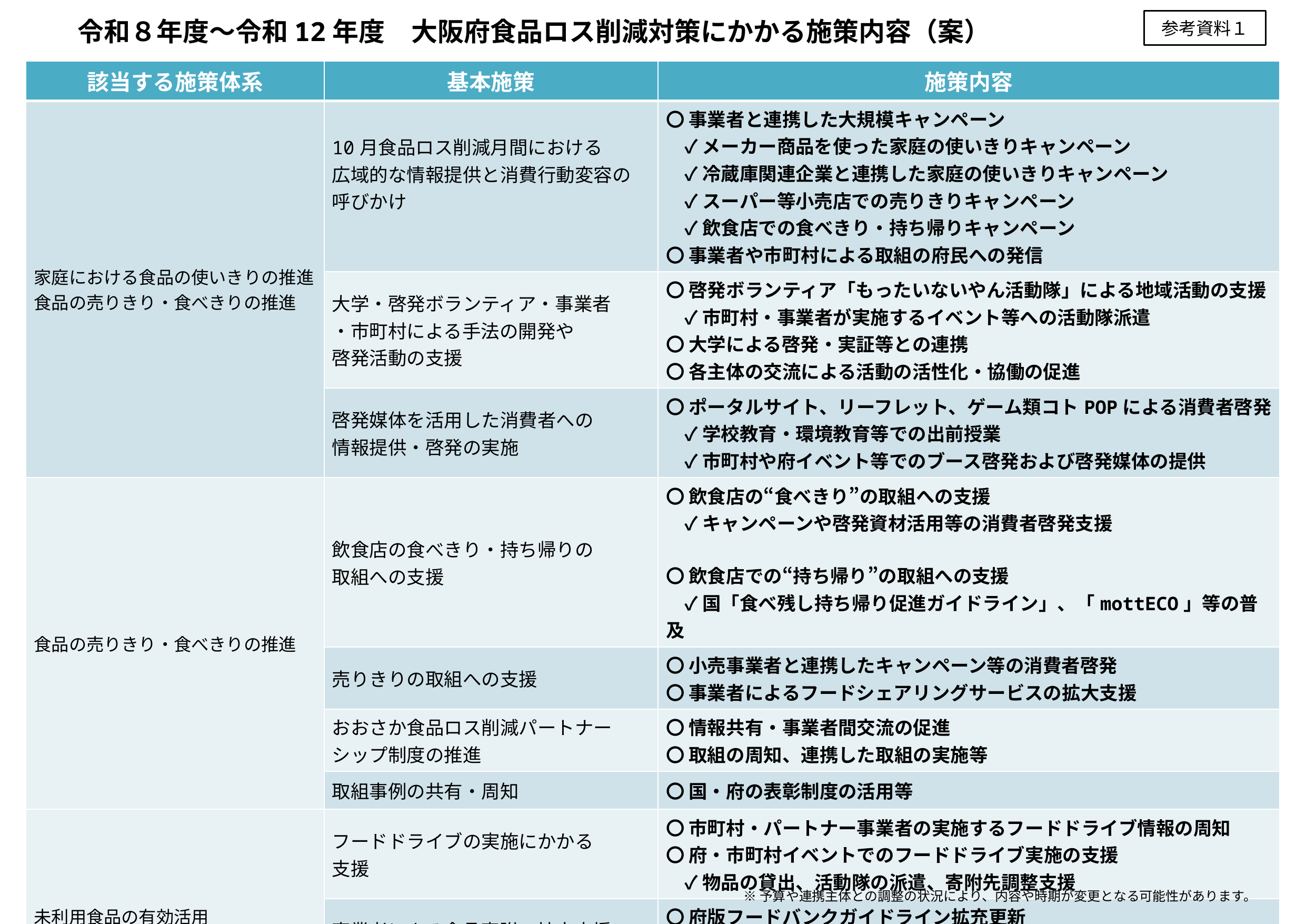

# 令和８年度～令和12年度　大阪府食品ロス削減対策にかかる施策内容（案）
参考資料１
| 該当する施策体系 | 基本施策 | 施策内容 |
| --- | --- | --- |
| 家庭における食品の使いきりの推進 食品の売りきり・食べきりの推進 | 10月食品ロス削減月間における 広域的な情報提供と消費行動変容の 呼びかけ | 〇 事業者と連携した大規模キャンペーン 　✓ メーカー商品を使った家庭の使いきりキャンペーン 　✓ 冷蔵庫関連企業と連携した家庭の使いきりキャンペーン 　✓ スーパー等小売店での売りきりキャンペーン 　✓ 飲食店での食べきり・持ち帰りキャンペーン 〇 事業者や市町村による取組の府民への発信 |
| 家庭における食品の使いきりの推進 食品の売りきり・食べきりの推進 | 大学・啓発ボランティア・事業者 ・市町村による手法の開発や 啓発活動の支援 | 〇 啓発ボランティア「もったいないやん活動隊」による地域活動の支援 　✓ 市町村・事業者が実施するイベント等への活動隊派遣 〇 大学による啓発・実証等との連携 〇 各主体の交流による活動の活性化・協働の促進 |
| 家庭における食品の使いきりの推進 食品の売りきり・食べきりの推進 | 啓発媒体を活用した消費者への 情報提供・啓発の実施 | 〇 ポータルサイト、リーフレット、ゲーム類コトPOPによる消費者啓発 　✓ 学校教育・環境教育等での出前授業 　✓ 市町村や府イベント等でのブース啓発および啓発媒体の提供 |
| 食品の売りきり・食べきりの推進 | 飲食店の食べきり・持ち帰りの 取組への支援 | 〇 飲食店の“食べきり”の取組への支援 　✓ キャンペーンや啓発資材活用等の消費者啓発支援 〇 飲食店での“持ち帰り”の取組への支援 　✓ 国「食べ残し持ち帰り促進ガイドライン」、「mottECO」等の普及 |
| 食品の売りきり・食べきりの推進 | 売りきりの取組への支援 | 〇 小売事業者と連携したキャンペーン等の消費者啓発 〇 事業者によるフードシェアリングサービスの拡大支援 |
| 食品の売りきり・食べきりの推進 | おおさか食品ロス削減パートナー シップ制度の推進 | 〇 情報共有・事業者間交流の促進 〇 取組の周知、連携した取組の実施等 |
| 食品の売りきり・食べきりの推進 | 取組事例の共有・周知 | 〇 国・府の表彰制度の活用等 |
| 未利用食品の有効活用 | フードドライブの実施にかかる 支援 | 〇 市町村・パートナー事業者の実施するフードドライブ情報の周知 〇 府・市町村イベントでのフードドライブ実施の支援 　✓ 物品の貸出、活動隊の派遣、寄附先調整支援 |
| 未利用食品の有効活用の推進 | 事業者による食品寄附の拡大支援 | 〇 府版フードバンクガイドライン拡充更新 〇 国施策を活用したフードバンク活動や食品アクセスの支援 |
| 未利用食品の有効活用の推進 | 事業者によるフードシェアリング サービス等の拡大支援 | 〇 事業者によるフードシェアリングサービス等の拡大支援 |
※予算や連携主体との調整の状況により、内容や時期が変更となる可能性があります。